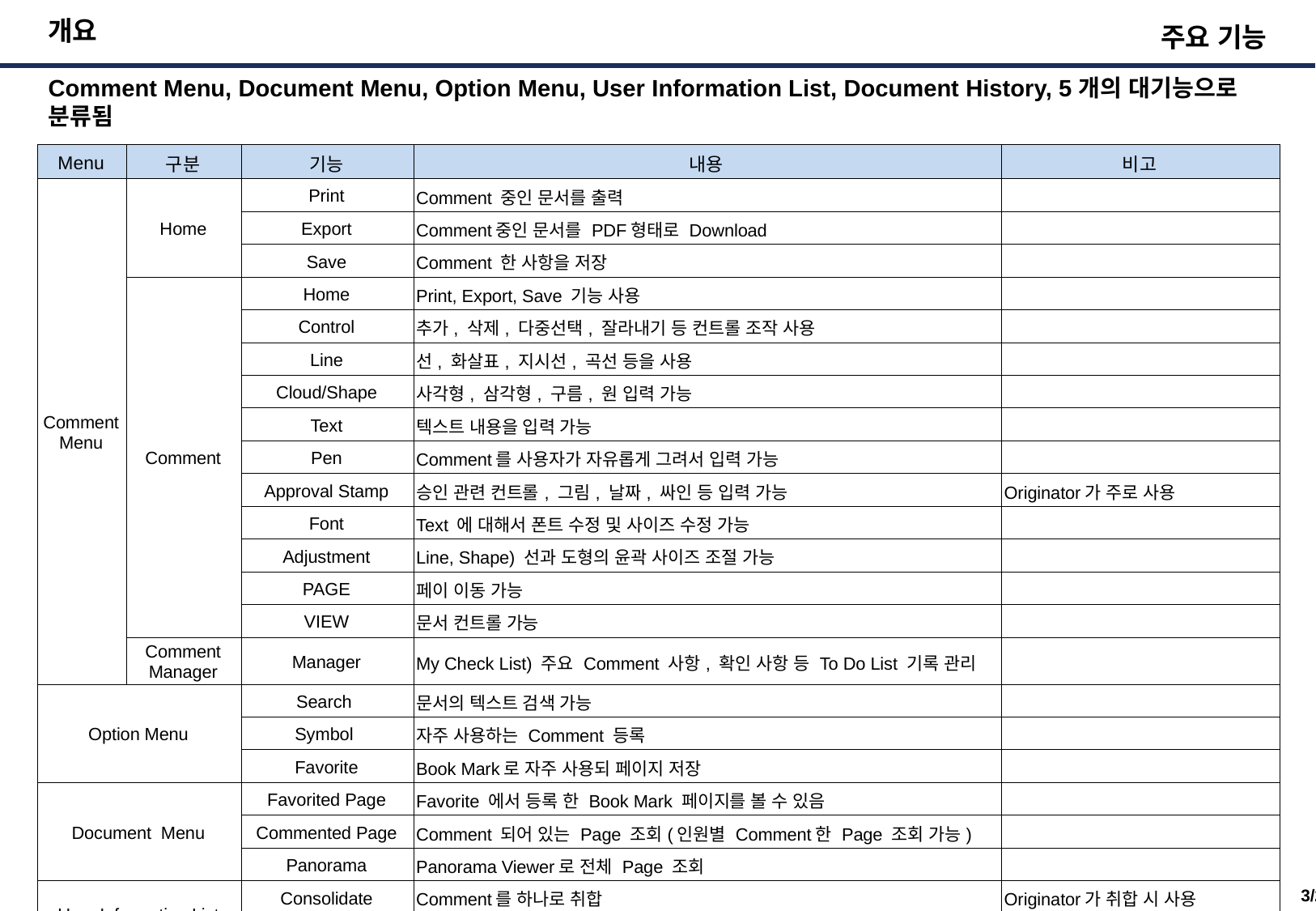

개요
주요 기능
Comment Menu, Document Menu, Option Menu, User Information List, Document History, 5개의 대기능으로 분류됨
| Menu | 구분 | 기능 | 내용 | 비고 |
| --- | --- | --- | --- | --- |
| Comment Menu | Home | Print | Comment 중인 문서를 출력 |  |
|  |  | Export | Comment중인 문서를 PDF형태로 Download |  |
|  |  | Save | Comment 한 사항을 저장 |  |
|  | Comment | Home | Print, Export, Save 기능 사용 |  |
|  |  | Control | 추가, 삭제, 다중선택, 잘라내기 등 컨트롤 조작 사용 |  |
|  |  | Line | 선, 화살표, 지시선, 곡선 등을 사용 |  |
|  |  | Cloud/Shape | 사각형, 삼각형, 구름, 원 입력 가능 |  |
|  |  | Text | 텍스트 내용을 입력 가능 |  |
|  |  | Pen | Comment를 사용자가 자유롭게 그려서 입력 가능 |  |
|  |  | Approval Stamp | 승인 관련 컨트롤, 그림, 날짜, 싸인 등 입력 가능 | Originator가 주로 사용 |
|  |  | Font | Text 에 대해서 폰트 수정 및 사이즈 수정 가능 |  |
|  |  | Adjustment | Line, Shape) 선과 도형의 윤곽 사이즈 조절 가능 |  |
|  |  | PAGE | 페이 이동 가능 |  |
|  |  | VIEW | 문서 컨트롤 가능 |  |
|  | Comment Manager | Manager | My Check List) 주요 Comment 사항, 확인 사항 등 To Do List 기록 관리 |  |
| Option Menu |  | Search | 문서의 텍스트 검색 가능 |  |
|  |  | Symbol | 자주 사용하는 Comment 등록 |  |
|  |  | Favorite | Book Mark로 자주 사용되 페이지 저장 |  |
| Document Menu |  | Favorited Page | Favorite 에서 등록 한 Book Mark 페이지를 볼 수 있음 |  |
|  |  | Commented Page | Comment 되어 있는 Page 조회(인원별 Comment한 Page 조회 가능) |  |
|  |  | Panorama | Panorama Viewer로 전체 Page 조회 |  |
| User Information List |  | Consolidate | Comment를 하나로 취합 | Originator가 취합 시 사용 |
|  |  | Merged PDF | Consolidate Comment 를 이용 최종 문서를 생성 | Originator가 최종 문서를 만듦 |
| Document History |  | Revision | Rev별 문서 Comment 이력 조회 |  |